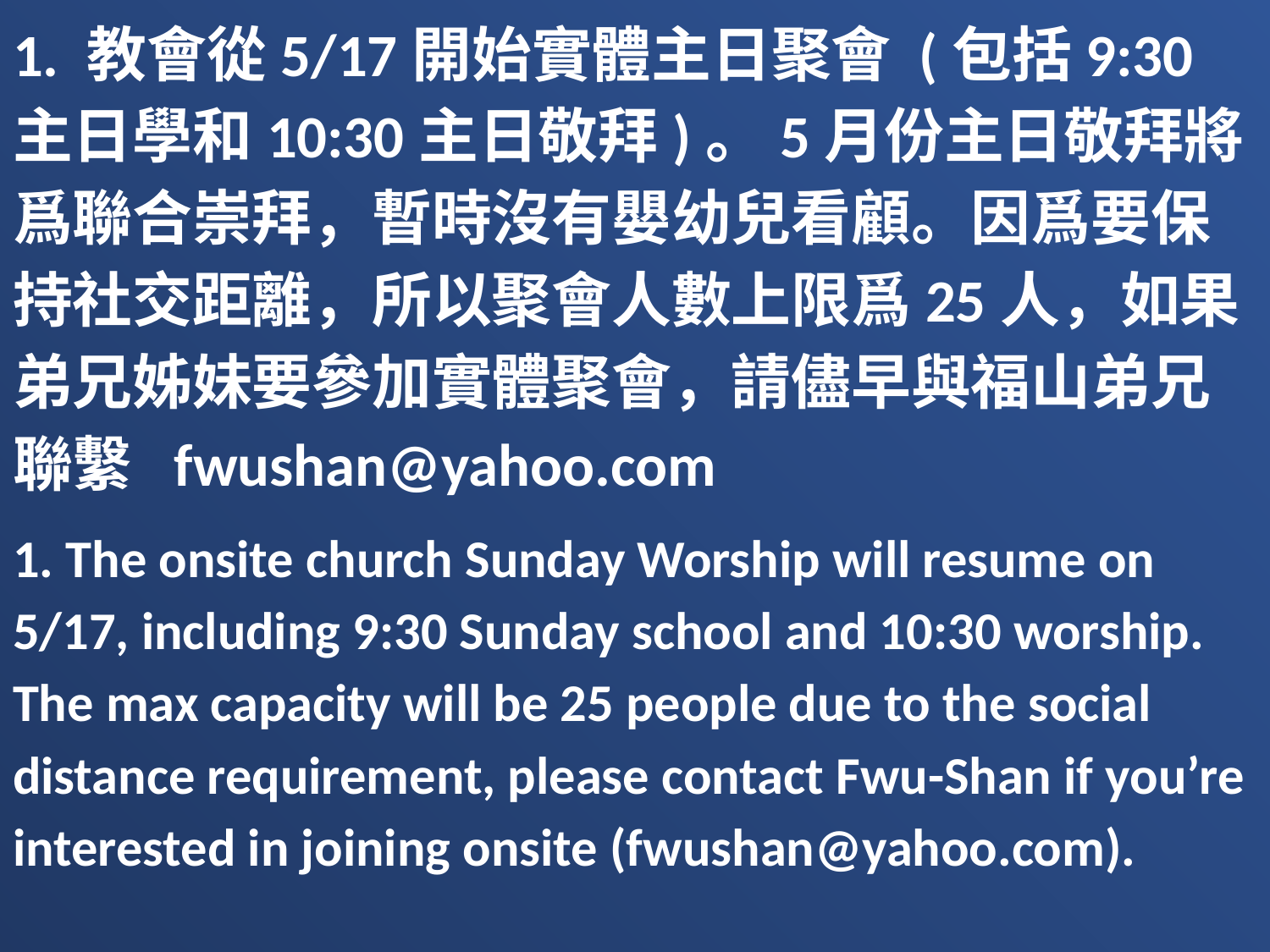

1. 教會從5/17開始實體主日聚會 (包括9:30主日學和10:30主日敬拜)。5月份主日敬拜將爲聯合崇拜，暫時沒有嬰幼兒看顧。因爲要保持社交距離，所以聚會人數上限爲25人，如果弟兄姊妹要參加實體聚會，請儘早與福山弟兄聯繫  fwushan@yahoo.com
1. The onsite church Sunday Worship will resume on 5/17, including 9:30 Sunday school and 10:30 worship. The max capacity will be 25 people due to the social distance requirement, please contact Fwu-Shan if you’re interested in joining onsite (fwushan@yahoo.com).